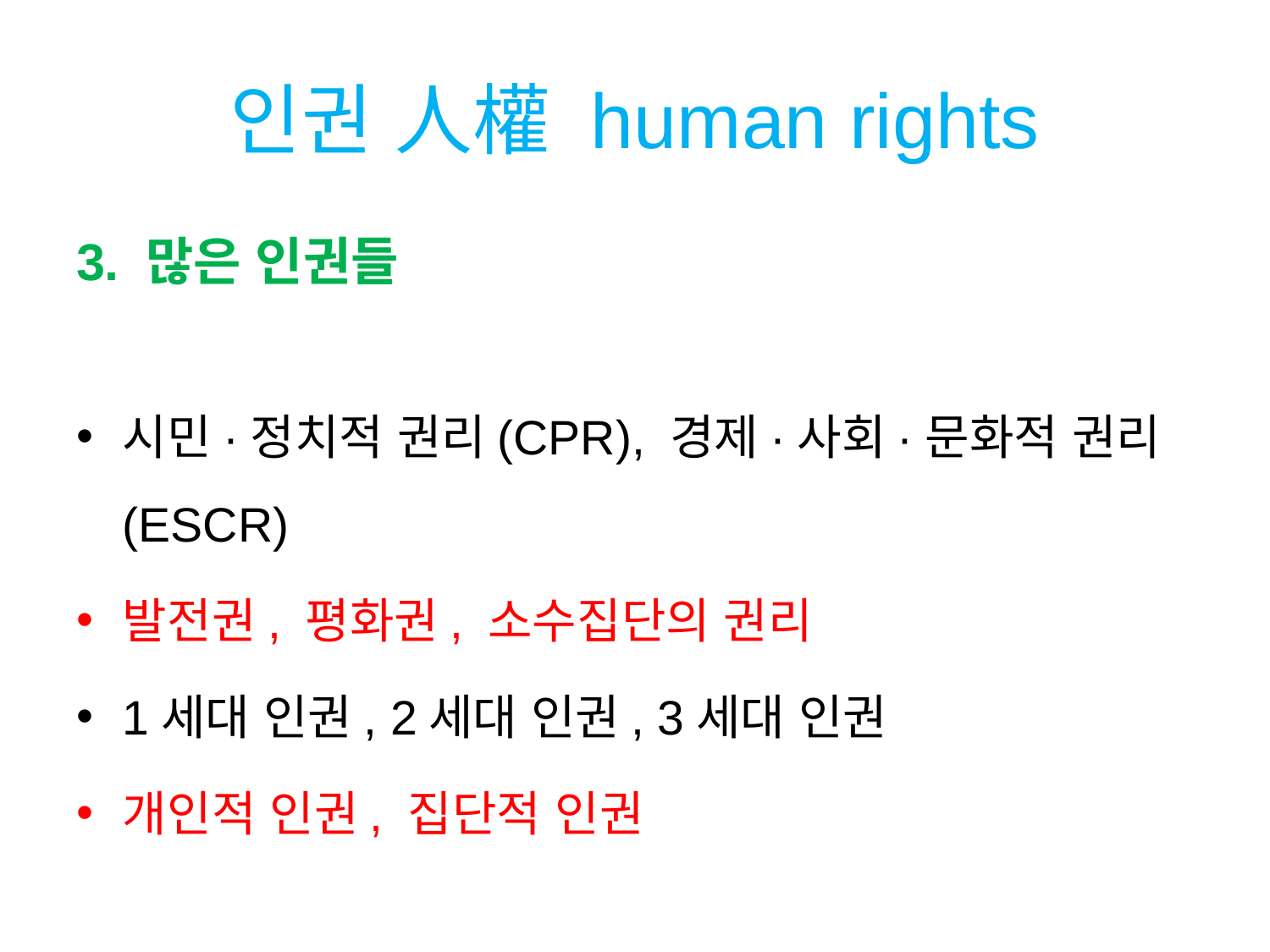

# 인권 人權 human rights
3. 많은 인권들

시민·정치적 권리(CPR), 경제·사회·문화적 권리(ESCR)
발전권, 평화권, 소수집단의 권리
1세대 인권, 2세대 인권, 3세대 인권
개인적 인권, 집단적 인권